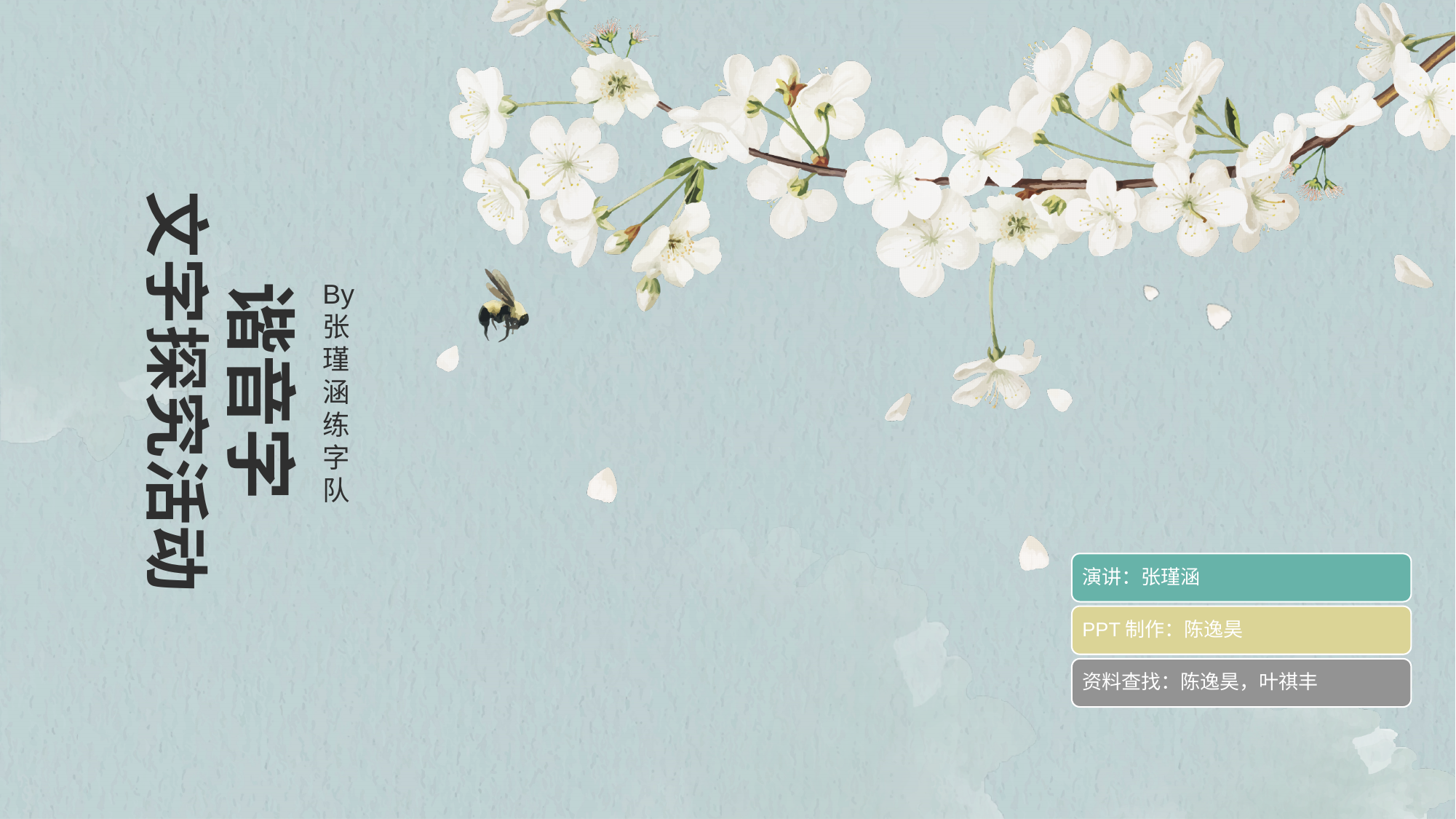

谐音字
文字探究活动
By 张瑾涵练字队

演讲：张瑾涵
PPT制作：陈逸昊
资料查找：陈逸昊，叶祺丰